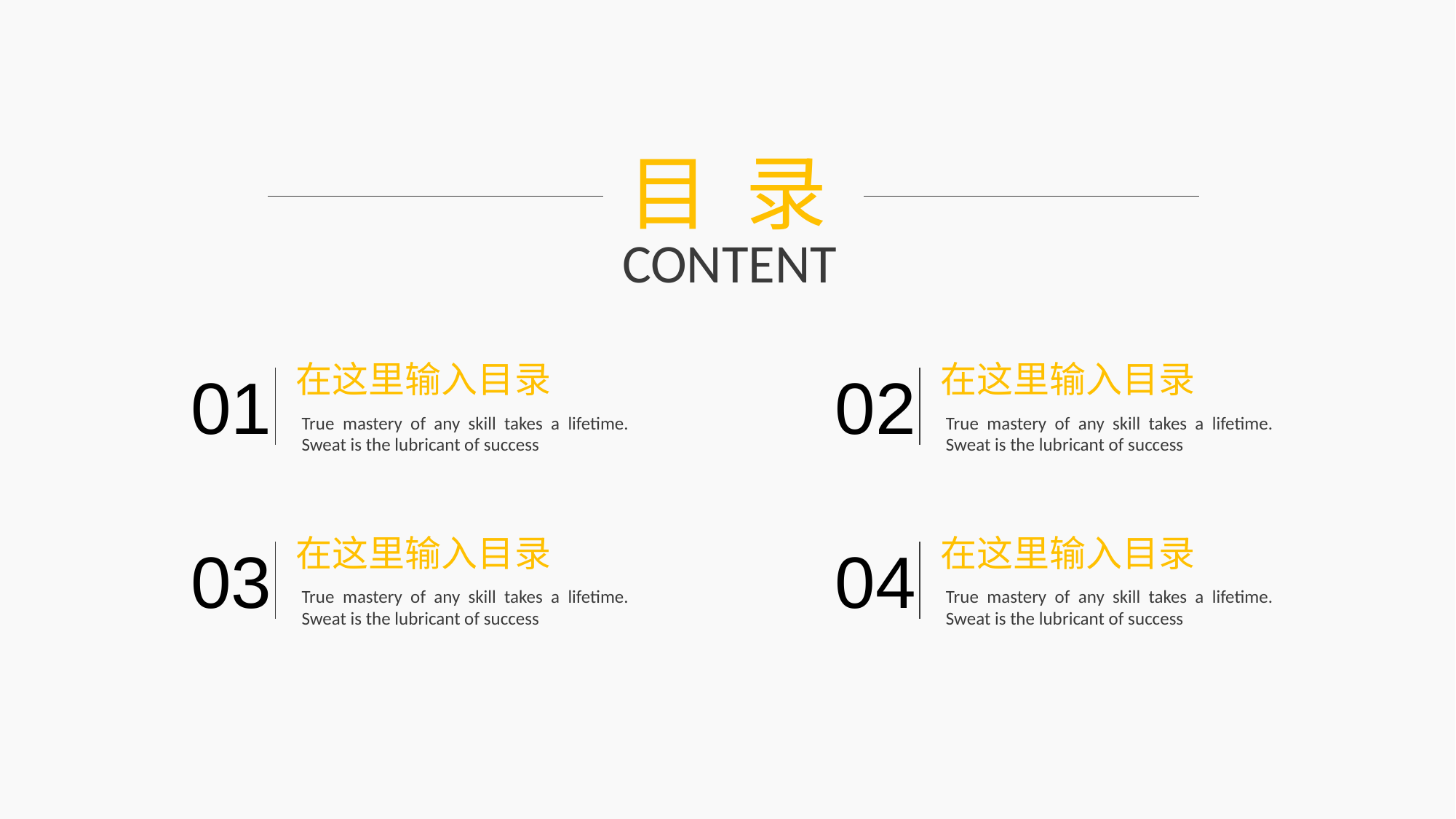

目  录
CONTENT
在这里输入目录
在这里输入目录
01
02
True mastery of any skill takes a lifetime. Sweat is the lubricant of success
True mastery of any skill takes a lifetime. Sweat is the lubricant of success
在这里输入目录
在这里输入目录
03
04
True mastery of any skill takes a lifetime. Sweat is the lubricant of success
True mastery of any skill takes a lifetime. Sweat is the lubricant of success